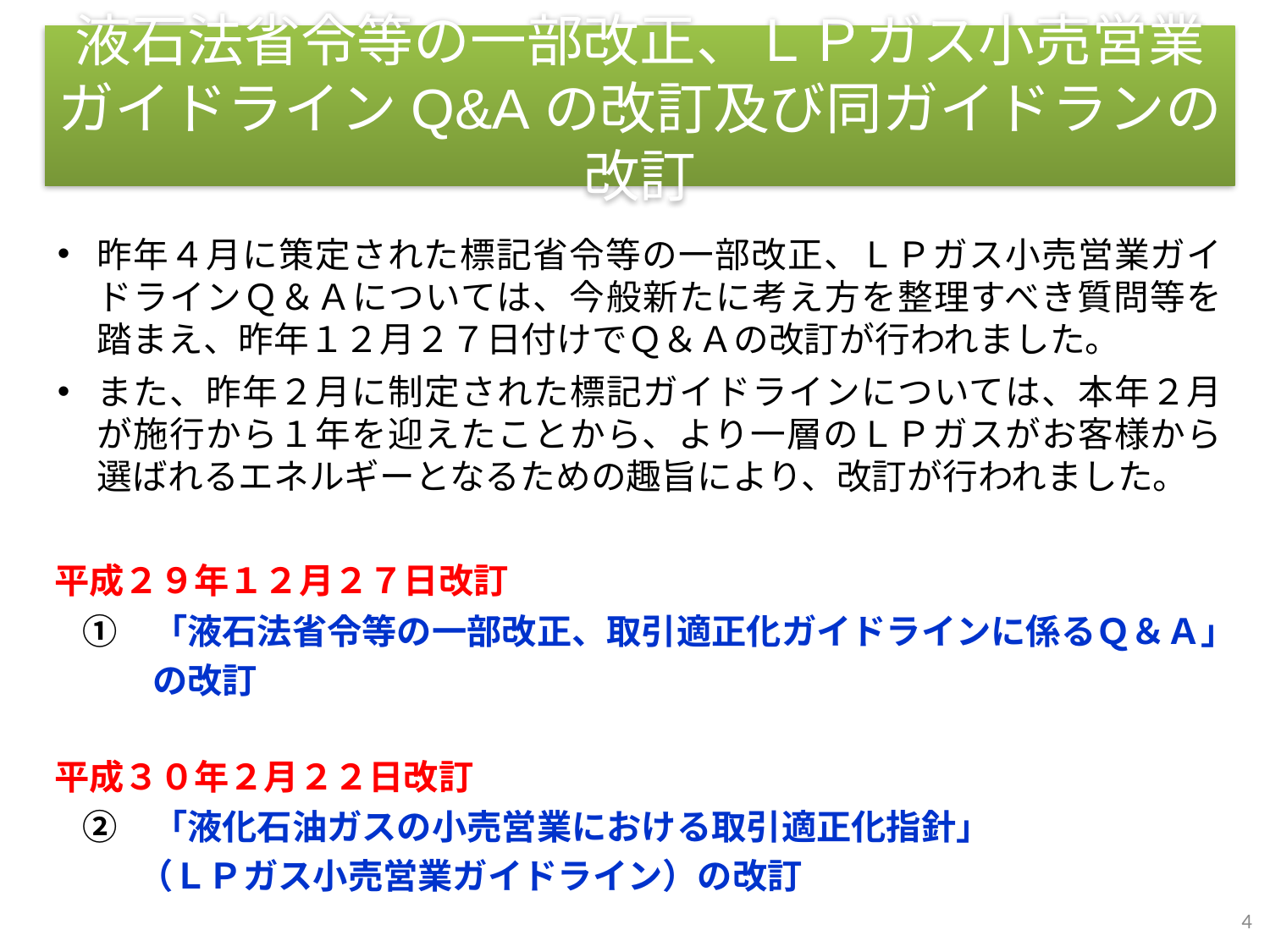

# 液石法省令等の一部改正、ＬＰガス小売営業 ガイドラインQ&Aの改訂及び同ガイドランの改訂
昨年４月に策定された標記省令等の一部改正、ＬＰガス小売営業ガイドラインＱ＆Ａについては、今般新たに考え方を整理すべき質問等を踏まえ、昨年１２月２７日付けでＱ＆Ａの改訂が行われました。
また、昨年２月に制定された標記ガイドラインについては、本年２月が施行から１年を迎えたことから、より一層のＬＰガスがお客様から選ばれるエネルギーとなるための趣旨により、改訂が行われました。
　平成２９年１２月２７日改訂
　　①　「液石法省令等の一部改正、取引適正化ガイドラインに係るＱ＆Ａ」
　　　　の改訂

　平成３０年２月２２日改訂
　　②　「液化石油ガスの小売営業における取引適正化指針」
 　　　 （ＬＰガス小売営業ガイドライン）の改訂
4